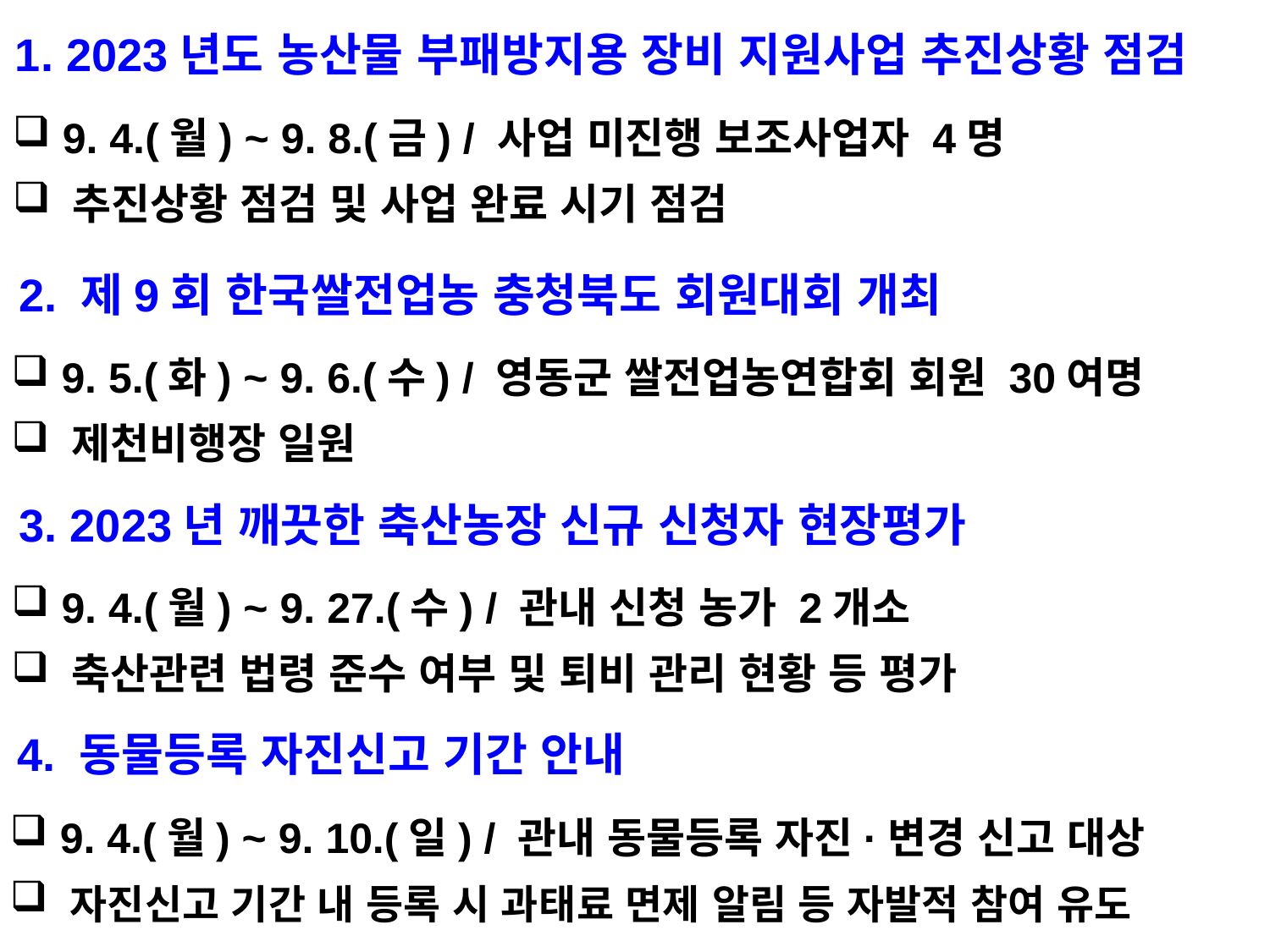

1. 2023년도 농산물 부패방지용 장비 지원사업 추진상황 점검
 9. 4.(월) ~ 9. 8.(금) / 사업 미진행 보조사업자 4명
 추진상황 점검 및 사업 완료 시기 점검
  2. 제9회 한국쌀전업농 충청북도 회원대회 개최
 9. 5.(화) ~ 9. 6.(수) / 영동군 쌀전업농연합회 회원 30여명
 제천비행장 일원
  3. 2023년 깨끗한 축산농장 신규 신청자 현장평가
 9. 4.(월) ~ 9. 27.(수) / 관내 신청 농가 2개소
 축산관련 법령 준수 여부 및 퇴비 관리 현황 등 평가
  4. 동물등록 자진신고 기간 안내
 9. 4.(월) ~ 9. 10.(일) / 관내 동물등록 자진·변경 신고 대상
 자진신고 기간 내 등록 시 과태료 면제 알림 등 자발적 참여 유도